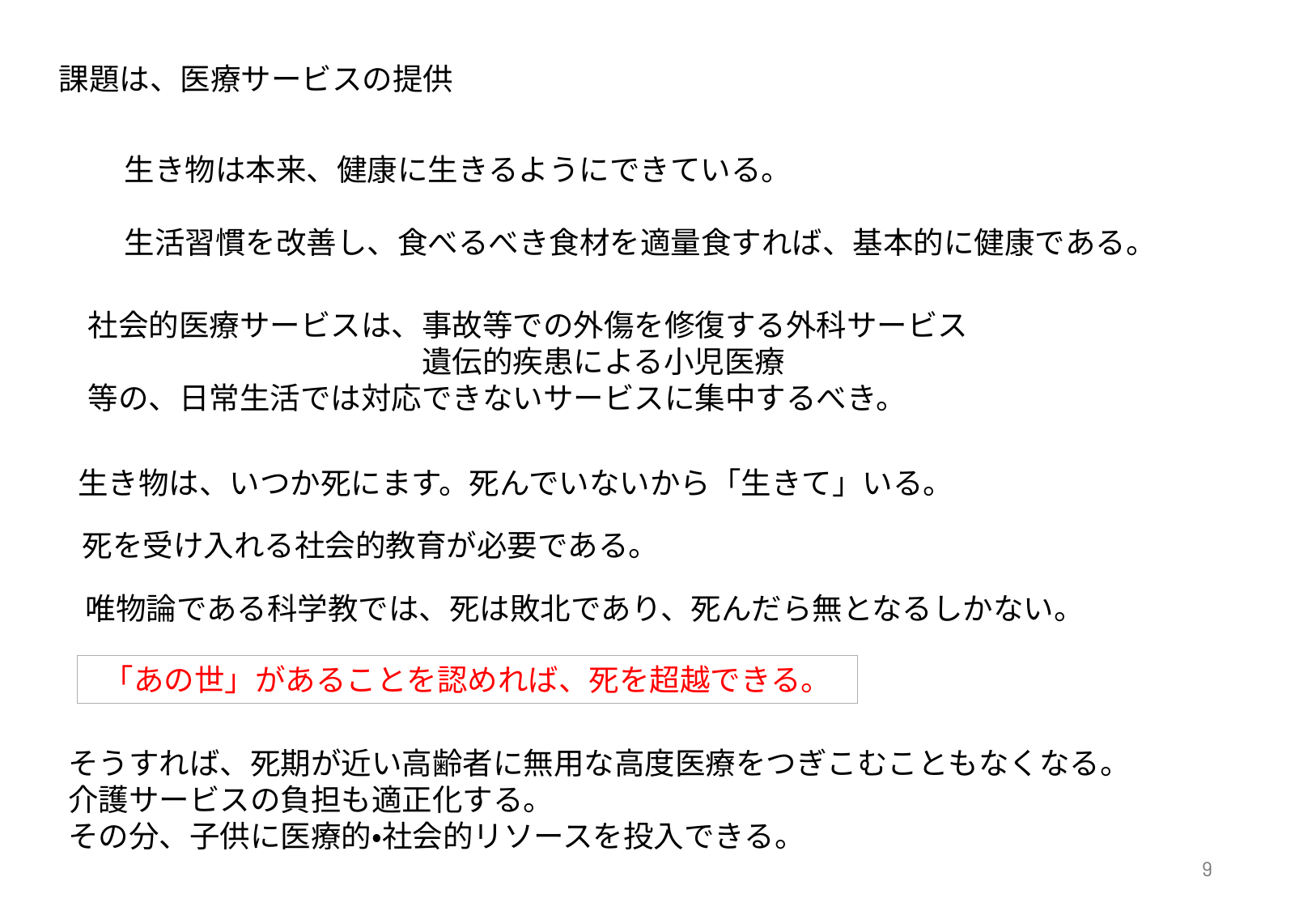

課題は、医療サービスの提供
生き物は本来、健康に生きるようにできている。

生活習慣を改善し、食べるべき食材を適量食すれば、基本的に健康である。
社会的医療サービスは、事故等での外傷を修復する外科サービス
　　　　　　　　　　　遺伝的疾患による小児医療
等の、日常生活では対応できないサービスに集中するべき。
生き物は、いつか死にます。死んでいないから「生きて」いる。
死を受け入れる社会的教育が必要である。
唯物論である科学教では、死は敗北であり、死んだら無となるしかない。
「あの世」があることを認めれば、死を超越できる。
そうすれば、死期が近い高齢者に無用な高度医療をつぎこむこともなくなる。
介護サービスの負担も適正化する。
その分、子供に医療的・社会的リソースを投入できる。
9